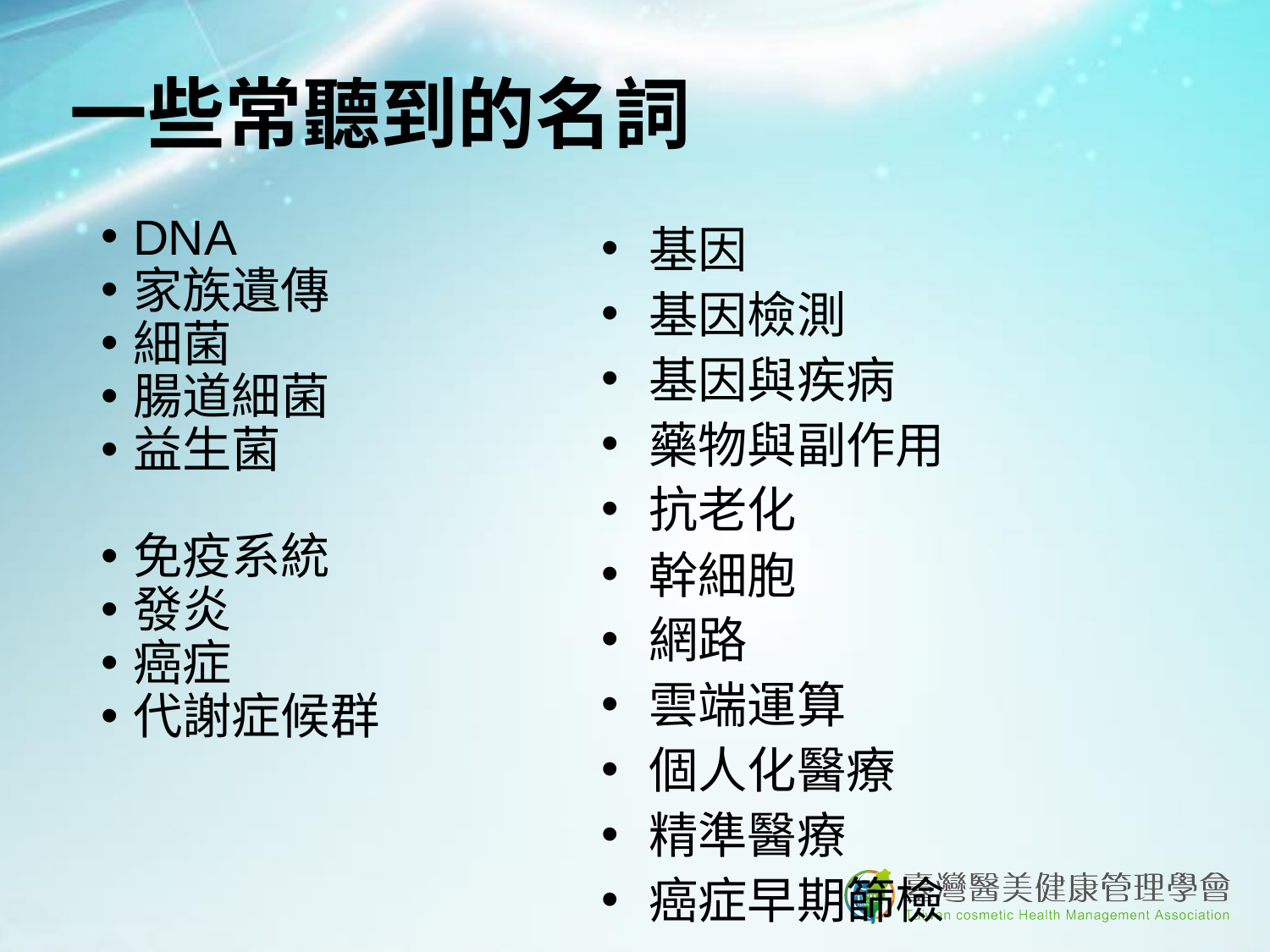

一些常聽到的名詞
DNA
家族遺傳
細菌
腸道細菌
益生菌

免疫系統
發炎
癌症
代謝症候群
基因
基因檢測
基因與疾病
藥物與副作用
抗老化
幹細胞
網路
雲端運算
個人化醫療
精準醫療
癌症早期篩檢
4